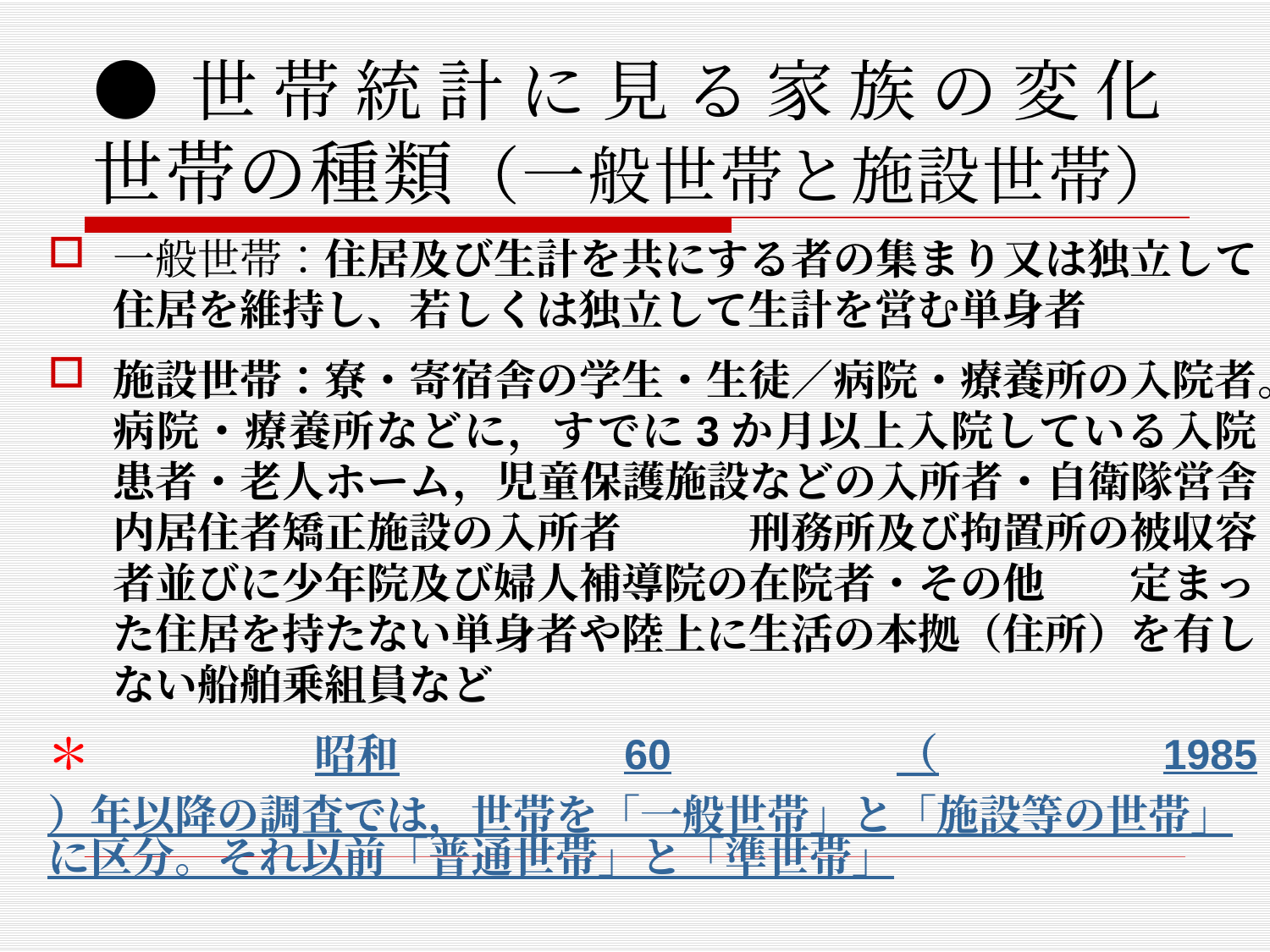

# ●世帯統計に見る家族の変化 世帯の種類（一般世帯と施設世帯）
一般世帯：住居及び生計を共にする者の集まり又は独立して住居を維持し、若しくは独立して生計を営む単身者
施設世帯：寮・寄宿舎の学生・生徒／病院・療養所の入院者。病院・療養所などに，すでに3か月以上入院している入院患者・老人ホーム，児童保護施設などの入所者・自衛隊営舎内居住者矯正施設の入所者	刑務所及び拘置所の被収容者並びに少年院及び婦人補導院の在院者・その他	定まった住居を持たない単身者や陸上に生活の本拠（住所）を有しない船舶乗組員など
＊昭和60（1985）年以降の調査では，世帯を「一般世帯」と「施設等の世帯」に区分。それ以前「普通世帯」と「準世帯」